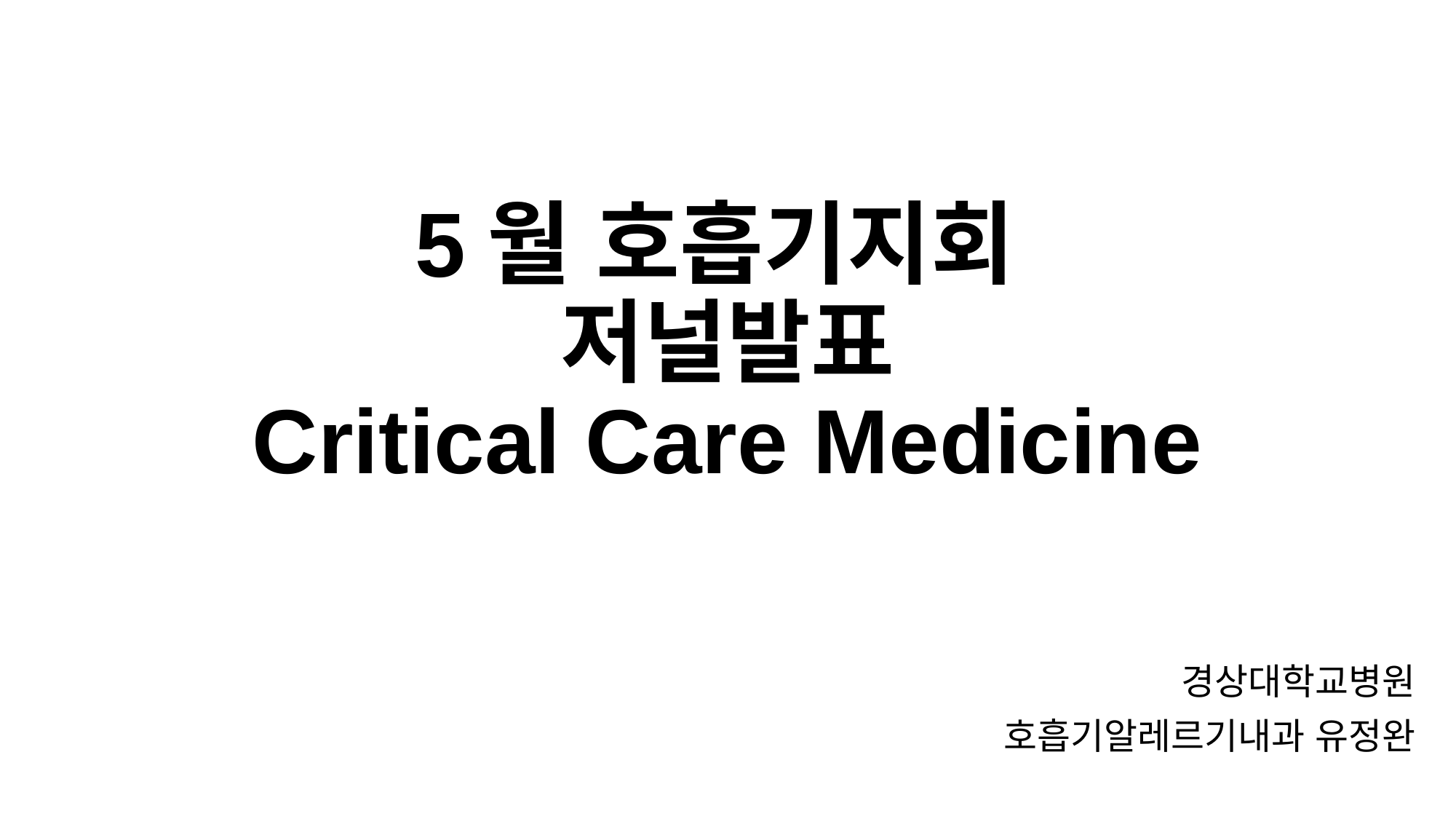

# 5월 호흡기지회 저널발표 Critical Care Medicine

경상대학교병원
호흡기알레르기내과 유정완